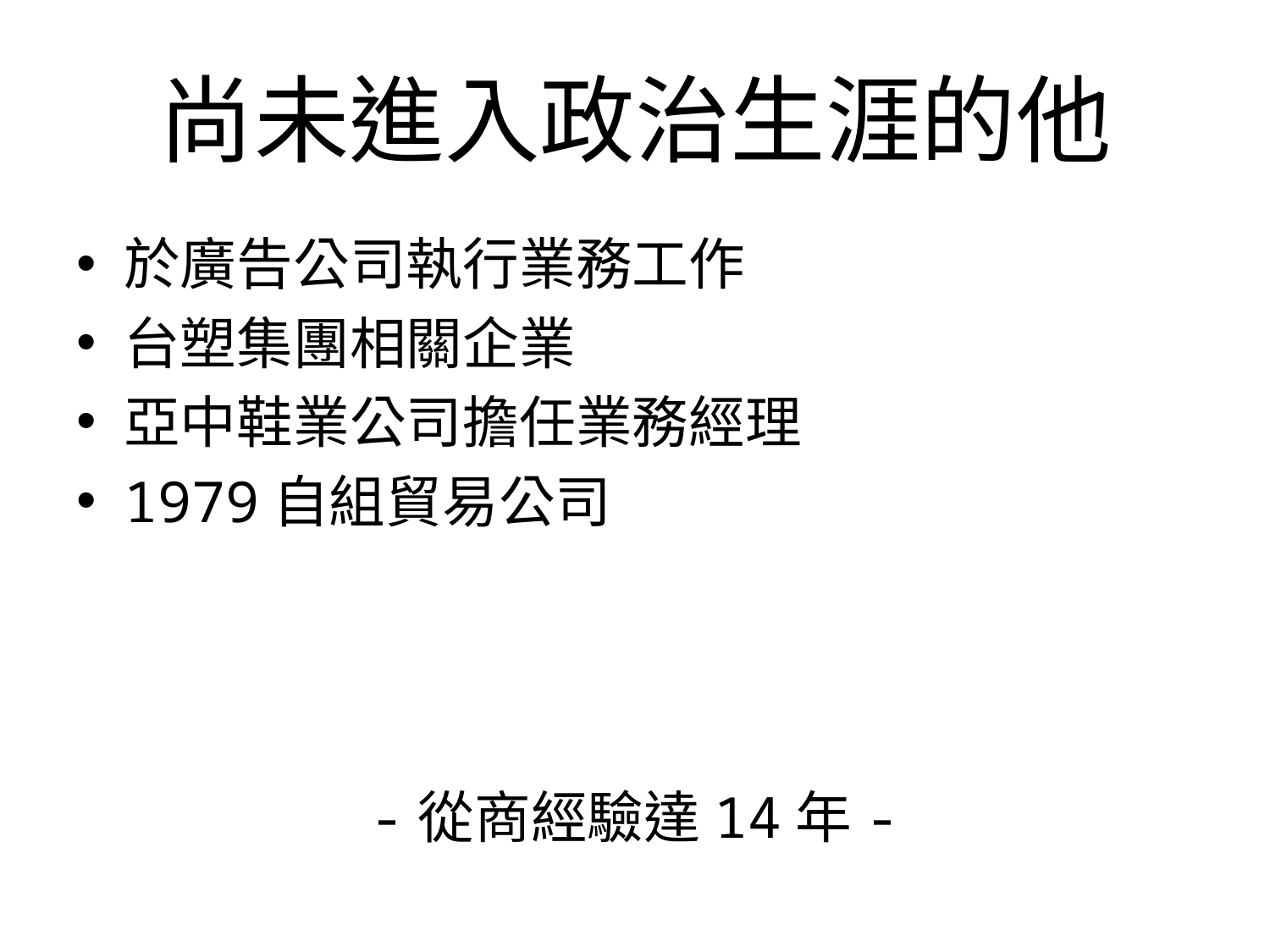

# 尚未進入政治生涯的他
於廣告公司執行業務工作
台塑集團相關企業
亞中鞋業公司擔任業務經理
1979自組貿易公司

-從商經驗達14年-